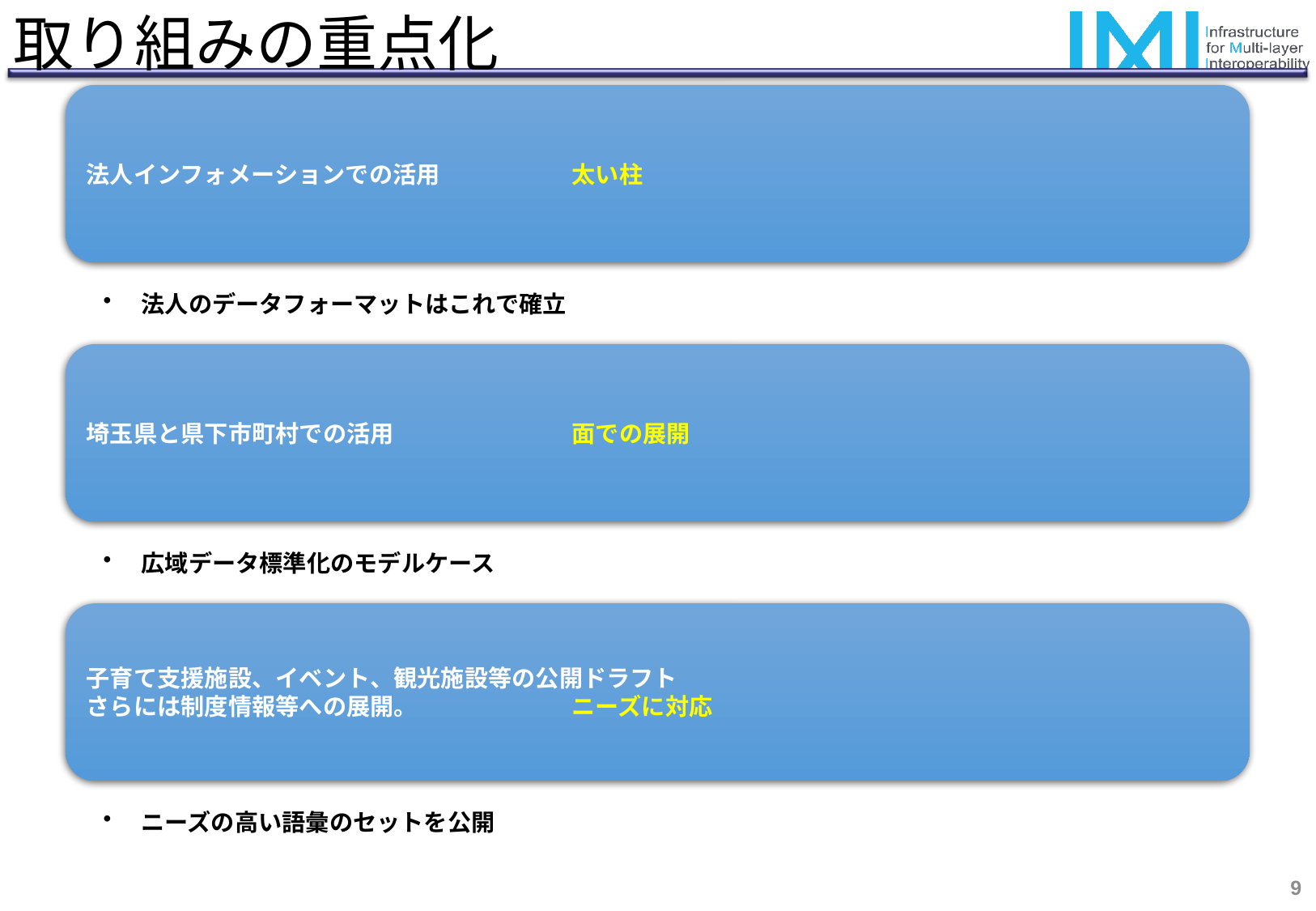

# 取り組みの重点化
法人のデータフォーマットはこれで確立
広域データ標準化のモデルケース
子育て支援施設、イベント、観光施設等の公開ドラフト
さらには制度情報等への展開。		ニーズに対応
ニーズの高い語彙のセットを公開
9